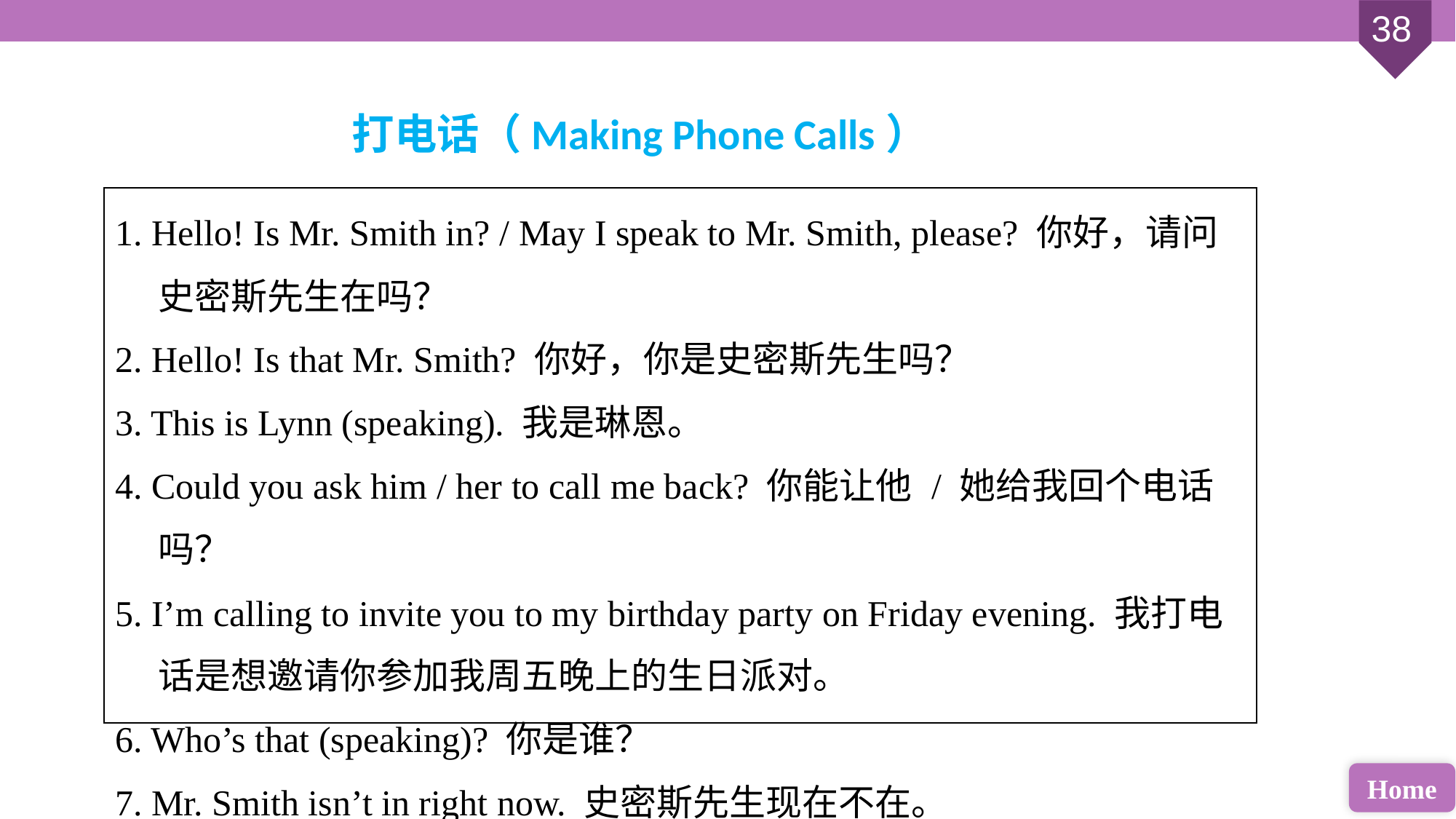

打电话（Making Phone Calls）
| 1. Hello! Is Mr. Smith in? / May I speak to Mr. Smith, please? 你好，请问史密斯先生在吗？ 2. Hello! Is that Mr. Smith? 你好，你是史密斯先生吗？ 3. This is Lynn (speaking). 我是琳恩。 4. Could you ask him / her to call me back? 你能让他 / 她给我回个电话吗？ 5. I’m calling to invite you to my birthday party on Friday evening. 我打电话是想邀请你参加我周五晚上的生日派对。 6. Who’s that (speaking)? 你是谁？ 7. Mr. Smith isn’t in right now. 史密斯先生现在不在。 |
| --- |